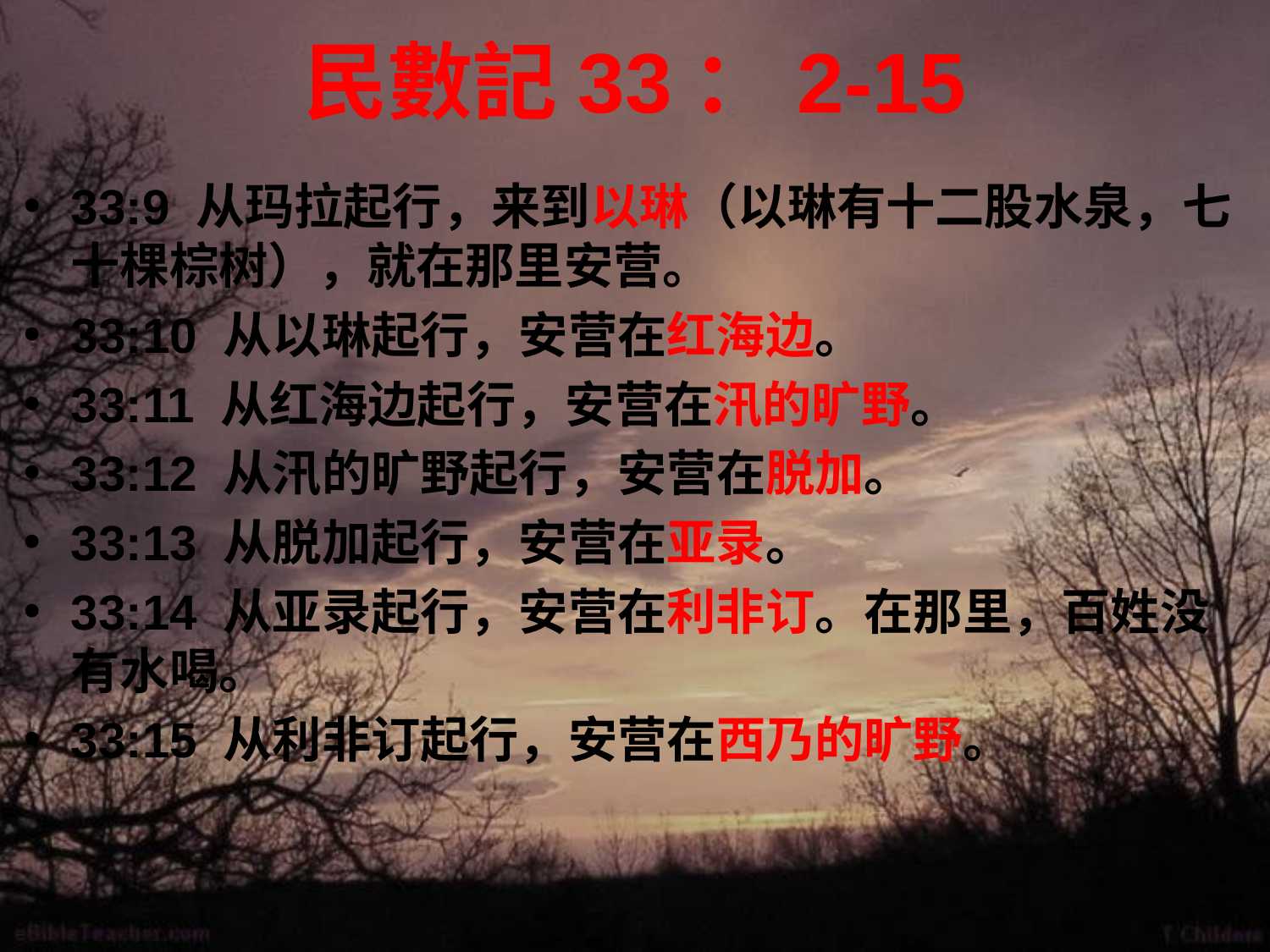

# 民數記33：2-15
33:9 从玛拉起行，来到以琳（以琳有十二股水泉，七十棵棕树），就在那里安营。
33:10 从以琳起行，安营在红海边。
33:11 从红海边起行，安营在汛的旷野。
33:12 从汛的旷野起行，安营在脱加。
33:13 从脱加起行，安营在亚录。
33:14 从亚录起行，安营在利非订。在那里，百姓没有水喝。
33:15 从利非订起行，安营在西乃的旷野。